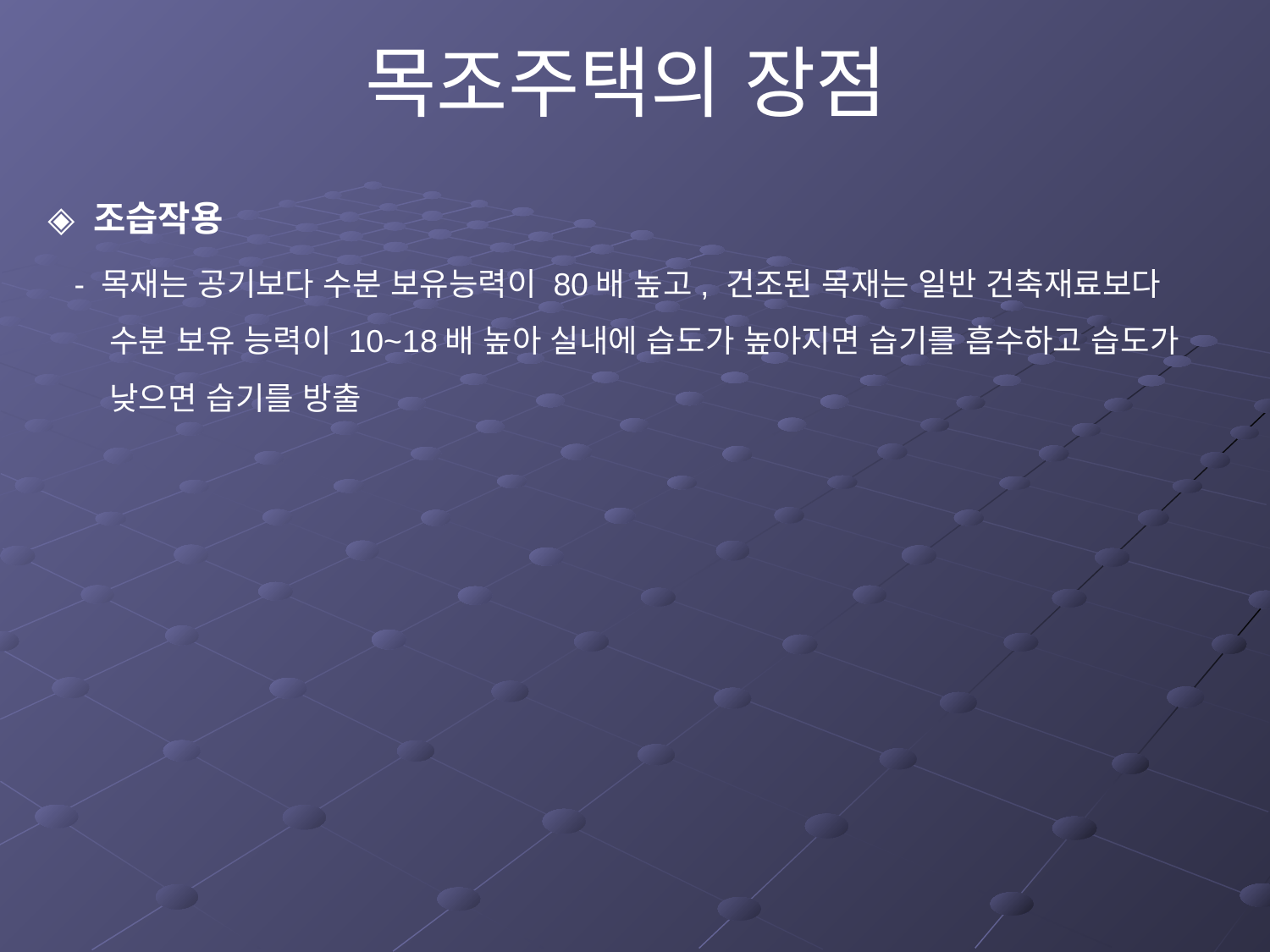

목조주택의 장점
◈ 조습작용
   - 목재는 공기보다 수분 보유능력이 80배 높고, 건조된 목재는 일반 건축재료보다 수분 보유 능력이 10~18배 높아 실내에 습도가 높아지면 습기를 흡수하고 습도가 낮으면 습기를 방출